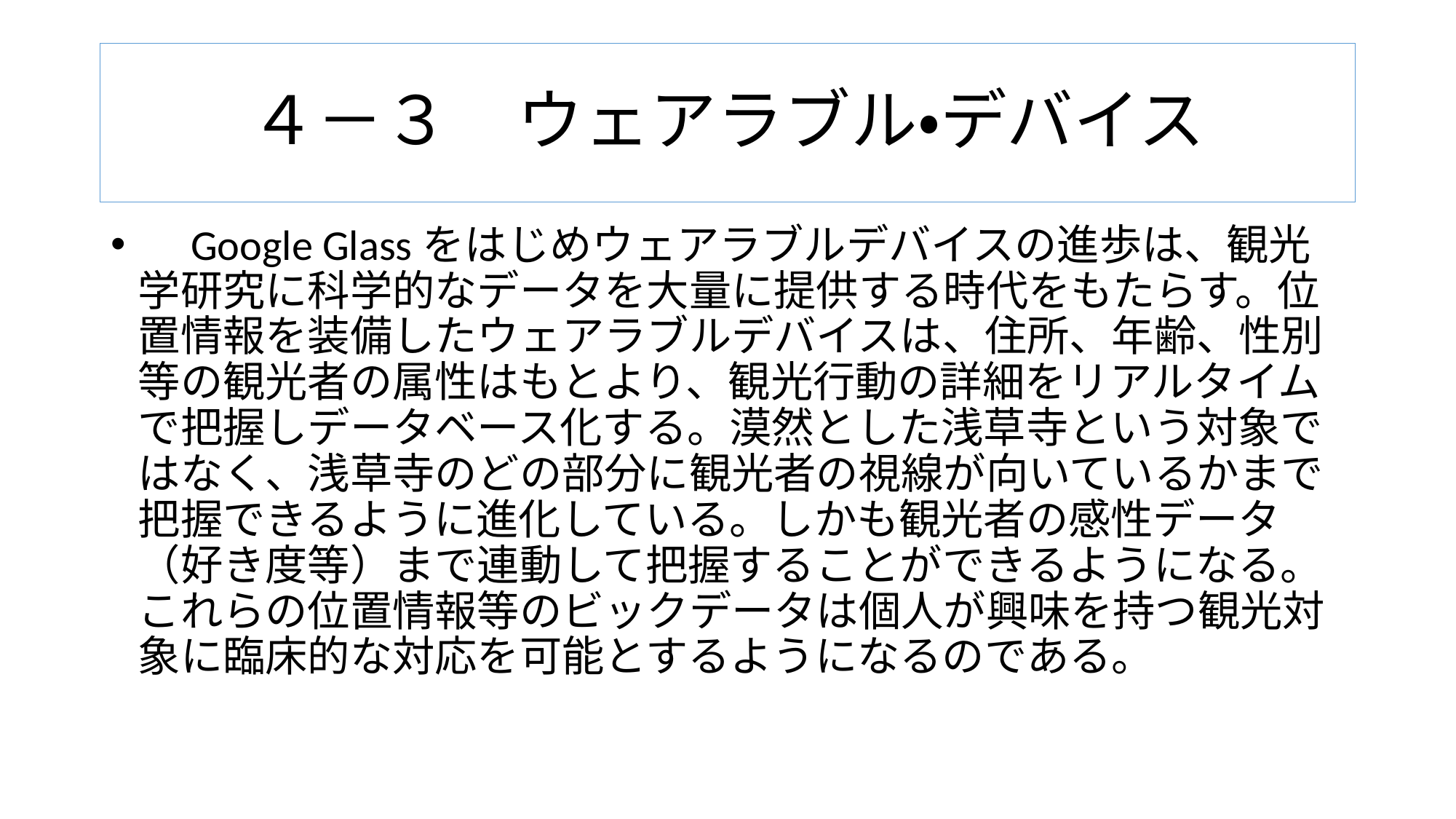

# ４－３　ウェアラブル・デバイス
　Google Glassをはじめウェアラブルデバイスの進歩は、観光学研究に科学的なデータを大量に提供する時代をもたらす。位置情報を装備したウェアラブルデバイスは、住所、年齢、性別等の観光者の属性はもとより、観光行動の詳細をリアルタイムで把握しデータベース化する。漠然とした浅草寺という対象ではなく、浅草寺のどの部分に観光者の視線が向いているかまで把握できるように進化している。しかも観光者の感性データ（好き度等）まで連動して把握することができるようになる。これらの位置情報等のビックデータは個人が興味を持つ観光対象に臨床的な対応を可能とするようになるのである。